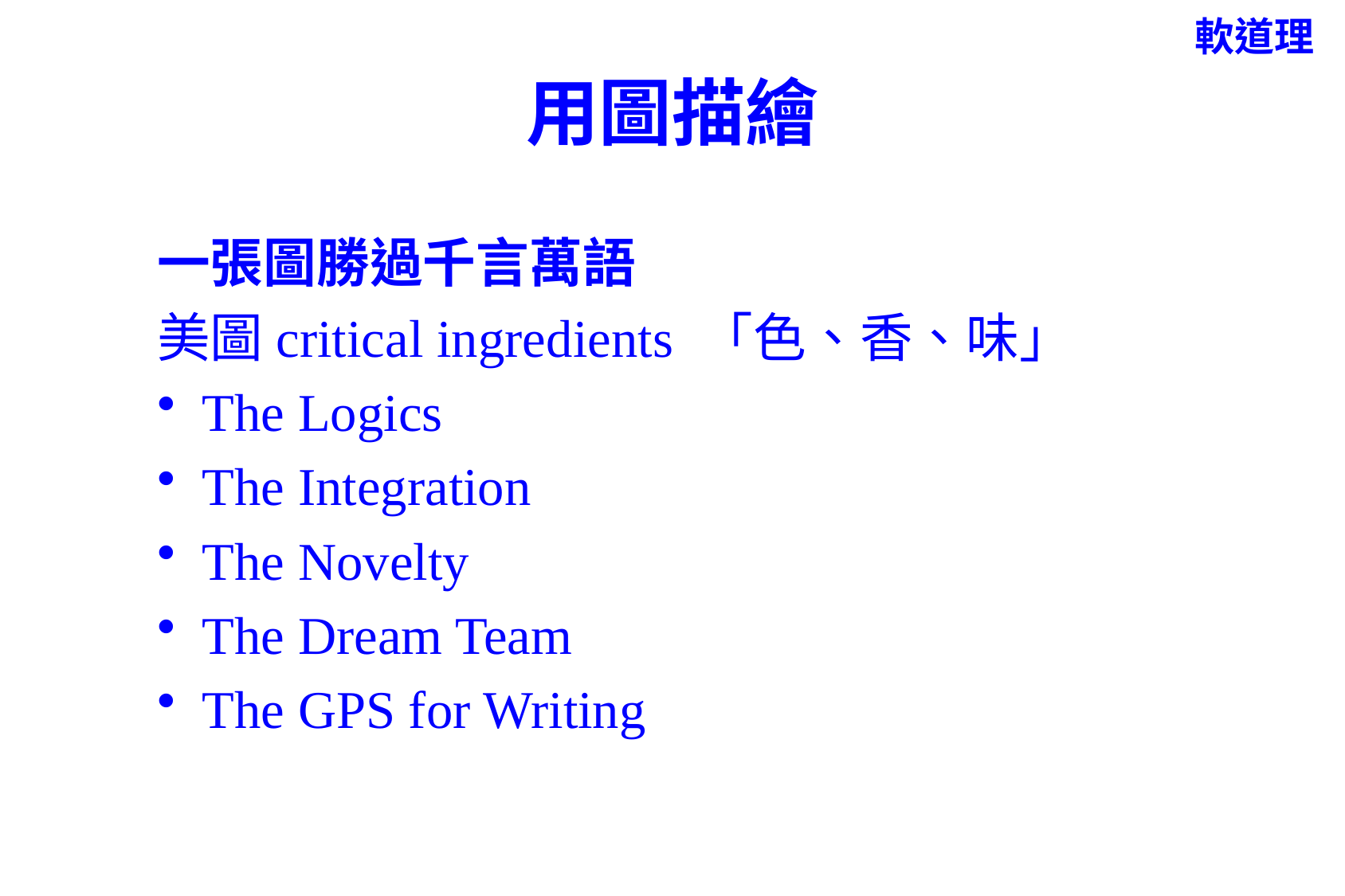

軟道理
# 用圖描繪
一張圖勝過千言萬語
美圖critical ingredients 「色、香、味」
The Logics
The Integration
The Novelty
The Dream Team
The GPS for Writing